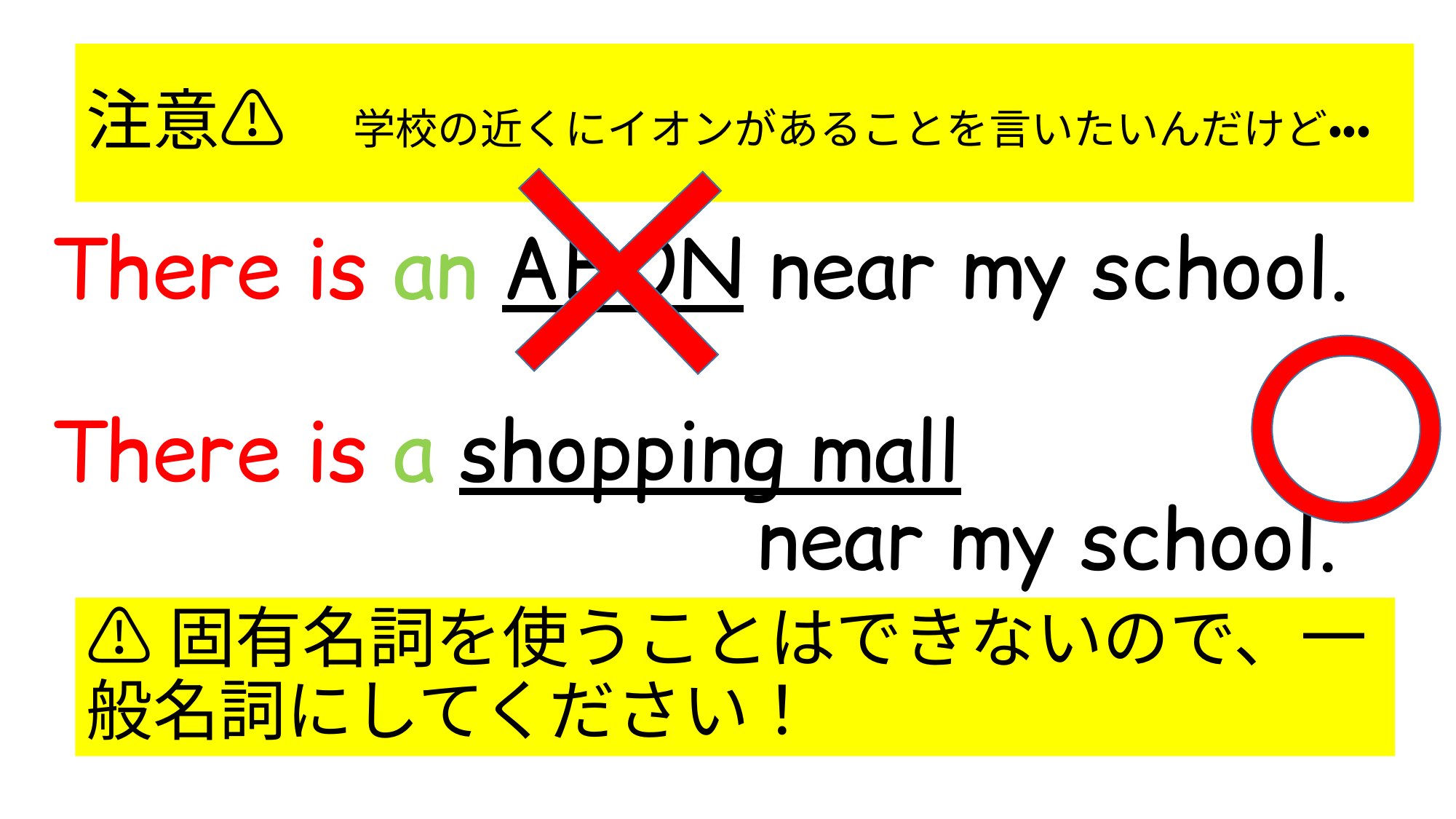

# 注意⚠　学校の近くにイオンがあることを言いたいんだけど・・・

There is an AEON near my school.

There is a shopping mall
                             near my school.
⚠固有名詞を使うことはできないので、一般名詞にしてください！